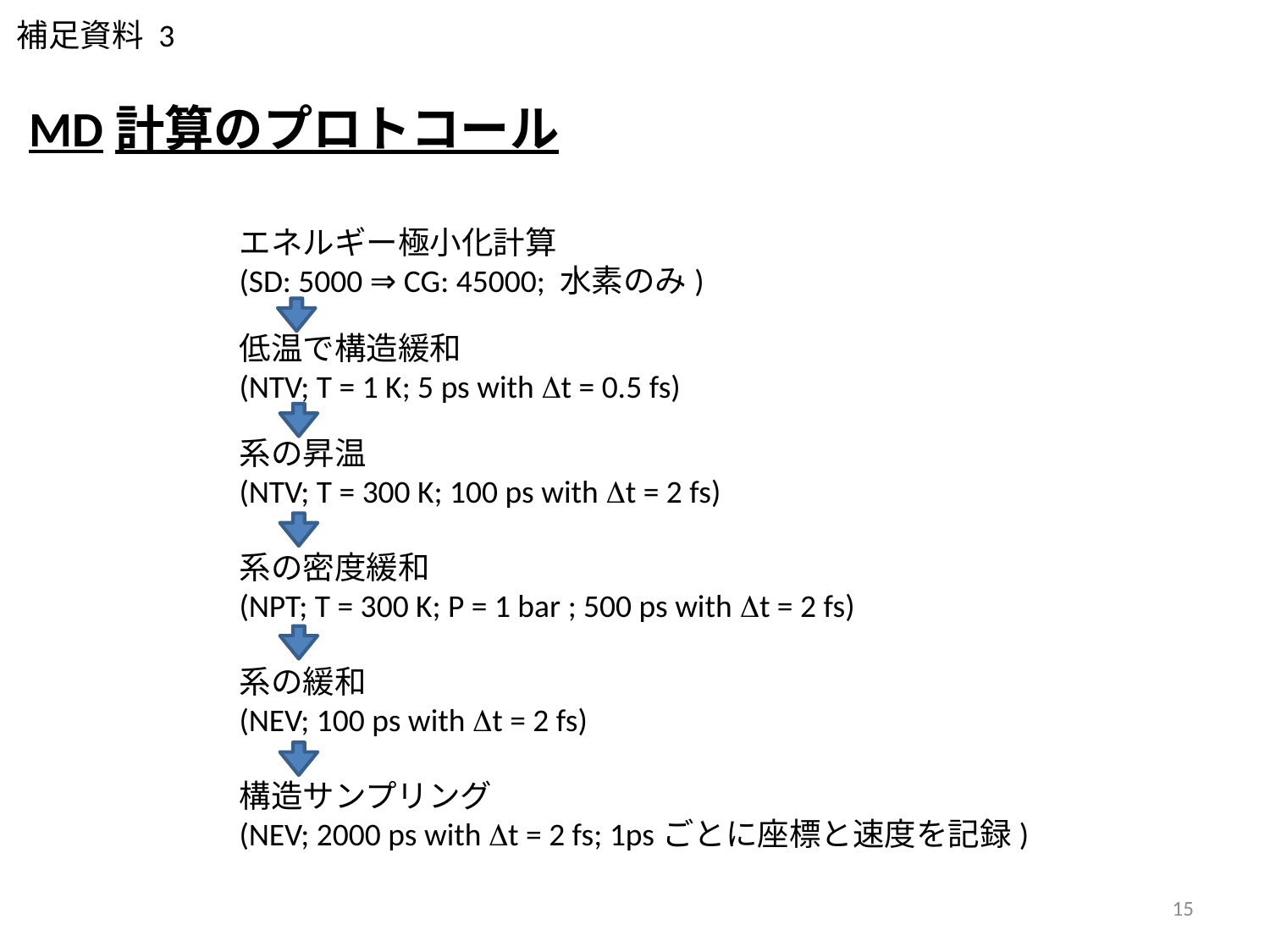

補足資料 3
MD計算のプロトコール
エネルギー極小化計算
(SD: 5000 ⇒ CG: 45000; 水素のみ)

低温で構造緩和
(NTV; T = 1 K; 5 ps with Δt = 0.5 fs)

系の昇温
(NTV; T = 300 K; 100 ps with Δt = 2 fs)

系の密度緩和
(NPT; T = 300 K; P = 1 bar ; 500 ps with Δt = 2 fs)

系の緩和
(NEV; 100 ps with Δt = 2 fs)

構造サンプリング
(NEV; 2000 ps with Δt = 2 fs; 1psごとに座標と速度を記録)

15